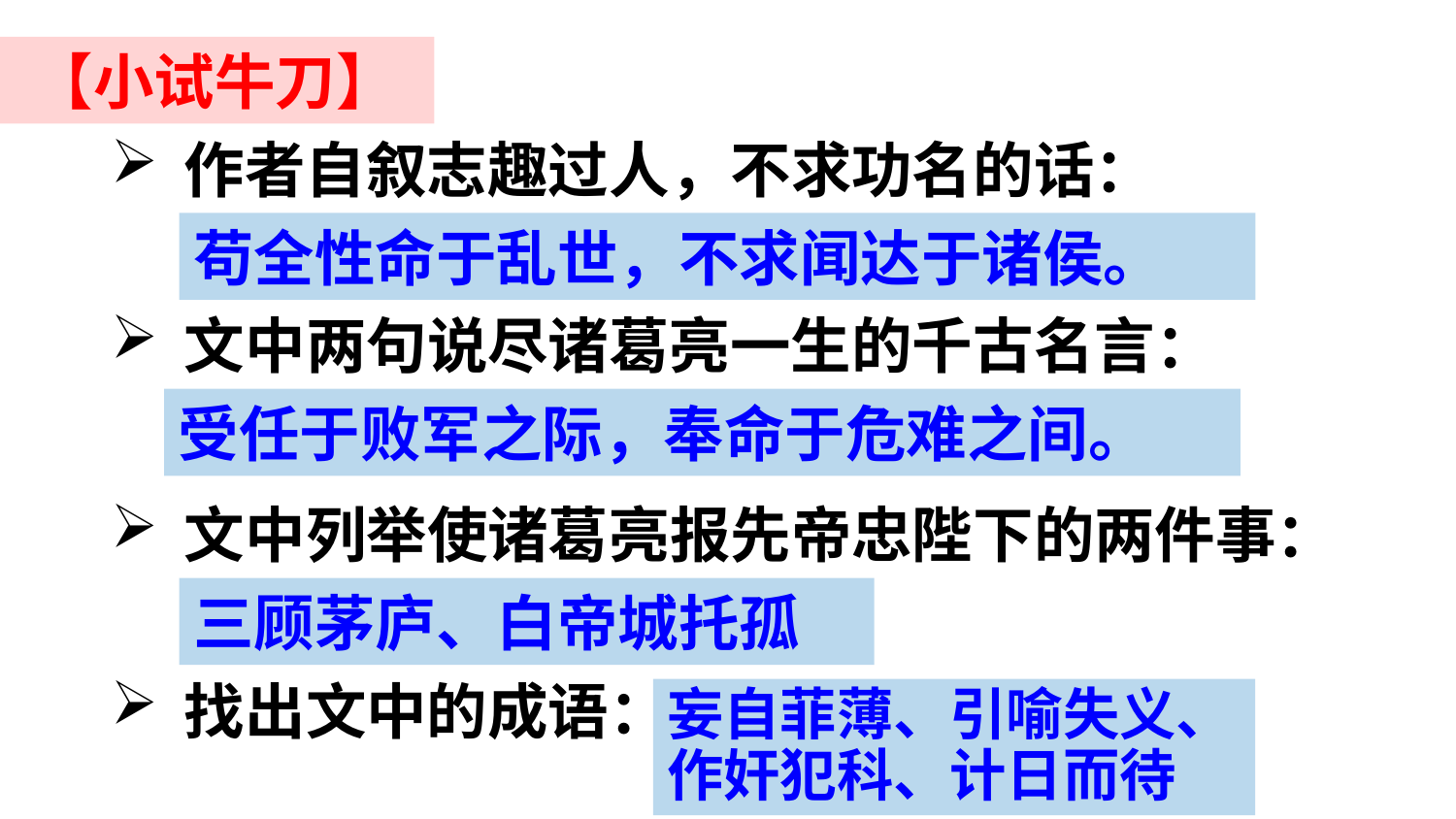

【小试牛刀】
作者自叙志趣过人，不求功名的话：
苟全性命于乱世，不求闻达于诸侯。
文中两句说尽诸葛亮一生的千古名言：
受任于败军之际，奉命于危难之间。
文中列举使诸葛亮报先帝忠陛下的两件事：
三顾茅庐、白帝城托孤
找出文中的成语：
妄自菲薄、引喻失义、
作奸犯科、计日而待